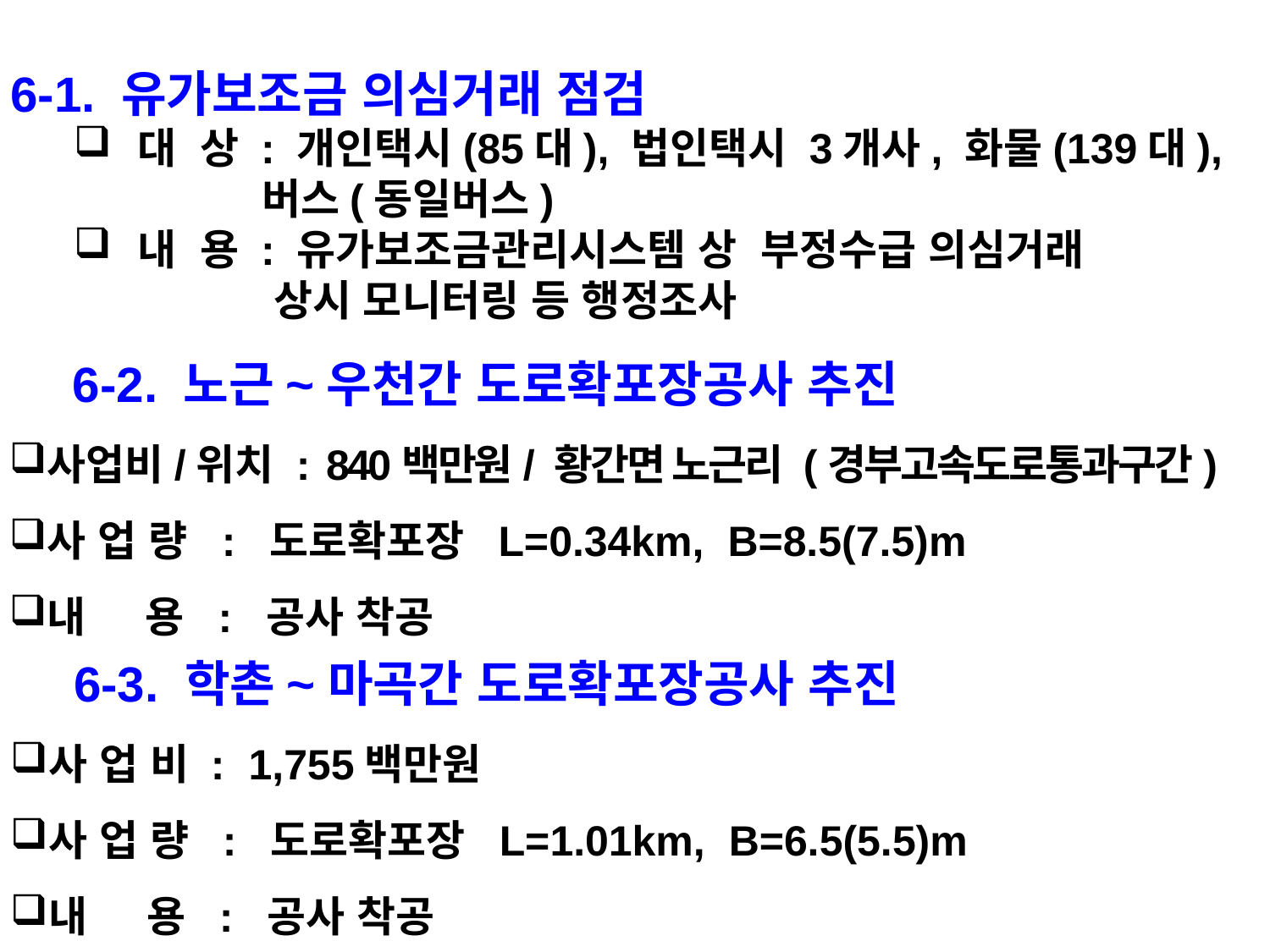

6-1. 유가보조금 의심거래 점검
대  상 : 개인택시(85대), 법인택시 3개사, 화물(139대),
               버스(동일버스)
내  용 : 유가보조금관리시스템 상  부정수급 의심거래
                상시 모니터링 등 행정조사
등
6-2. 노근~우천간 도로확포장공사 추진
사업비/위치 :  840백만원/ 황간면 노근리 (경부고속도로통과구간)
사 업 량  :  도로확포장  L=0.34km,  B=8.5(7.5)m
내     용  :  공사 착공

등
6-3. 학촌~마곡간 도로확포장공사 추진
사 업 비 :  1,755백만원
사 업 량  :  도로확포장  L=1.01km,  B=6.5(5.5)m
내     용  :  공사 착공